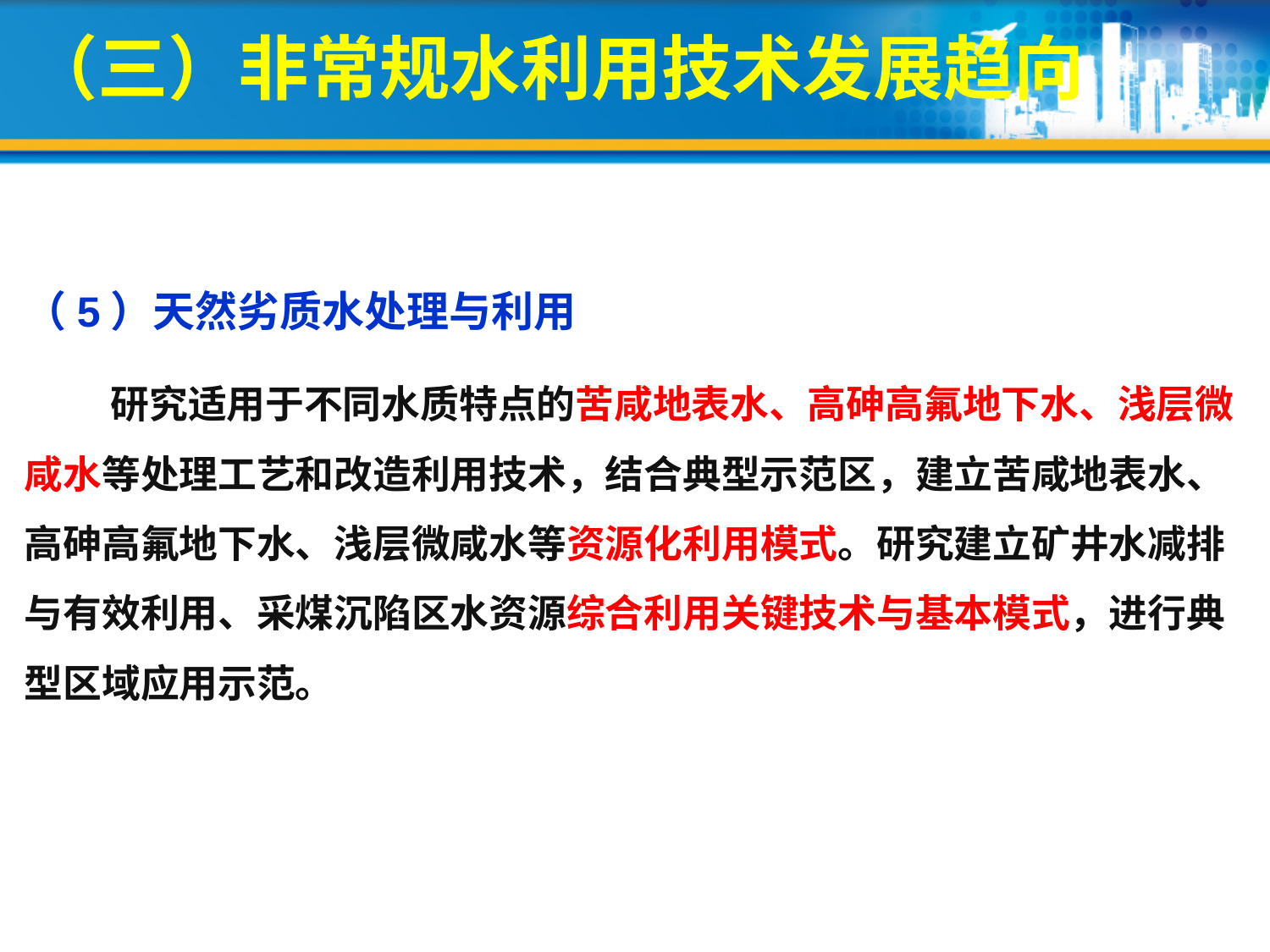

（三）非常规水利用技术发展趋向
（5）天然劣质水处理与利用
研究适用于不同水质特点的苦咸地表水、高砷高氟地下水、浅层微咸水等处理工艺和改造利用技术，结合典型示范区，建立苦咸地表水、高砷高氟地下水、浅层微咸水等资源化利用模式。研究建立矿井水减排与有效利用、采煤沉陷区水资源综合利用关键技术与基本模式，进行典型区域应用示范。